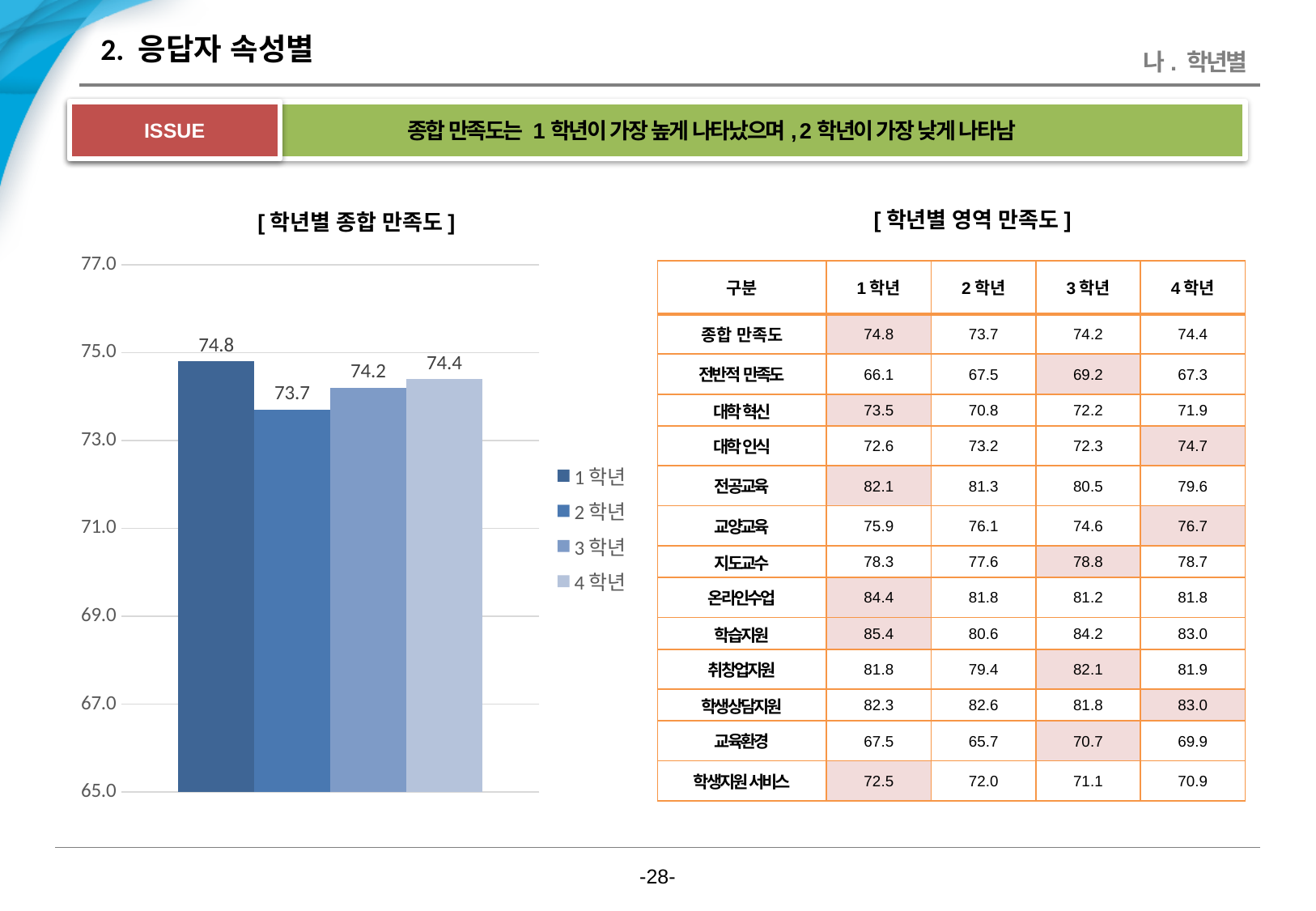

# 2. 응답자 속성별
나. 학년별
                                  종합 만족도는 1학년이 가장 높게 나타났으며, 2학년이 가장 낮게 나타남
ISSUE
[학년별 영역 만족도]
[학년별 종합 만족도]

### Chart

| Category | 1학년 | 2학년 | 3학년 | 4학년 |
|---|---|---|---|---|
| 2021 | 74.8 | 73.7 | 74.2 | 74.4 |
| 구분 | 1학년 | 2학년 | 3학년 | 4학년 |
| --- | --- | --- | --- | --- |
| 종합 만족도 | 74.8 | 73.7 | 74.2 | 74.4 |
| 전반적 만족도 | 66.1 | 67.5 | 69.2 | 67.3 |
| 대학 혁신 | 73.5 | 70.8 | 72.2 | 71.9 |
| 대학 인식 | 72.6 | 73.2 | 72.3 | 74.7 |
| 전공교육 | 82.1 | 81.3 | 80.5 | 79.6 |
| 교양교육 | 75.9 | 76.1 | 74.6 | 76.7 |
| 지도교수 | 78.3 | 77.6 | 78.8 | 78.7 |
| 온라인수업 | 84.4 | 81.8 | 81.2 | 81.8 |
| 학습지원 | 85.4 | 80.6 | 84.2 | 83.0 |
| 취창업지원 | 81.8 | 79.4 | 82.1 | 81.9 |
| 학생상담지원 | 82.3 | 82.6 | 81.8 | 83.0 |
| 교육환경 | 67.5 | 65.7 | 70.7 | 69.9 |
| 학생지원 서비스 | 72.5 | 72.0 | 71.1 | 70.9 |
-28-